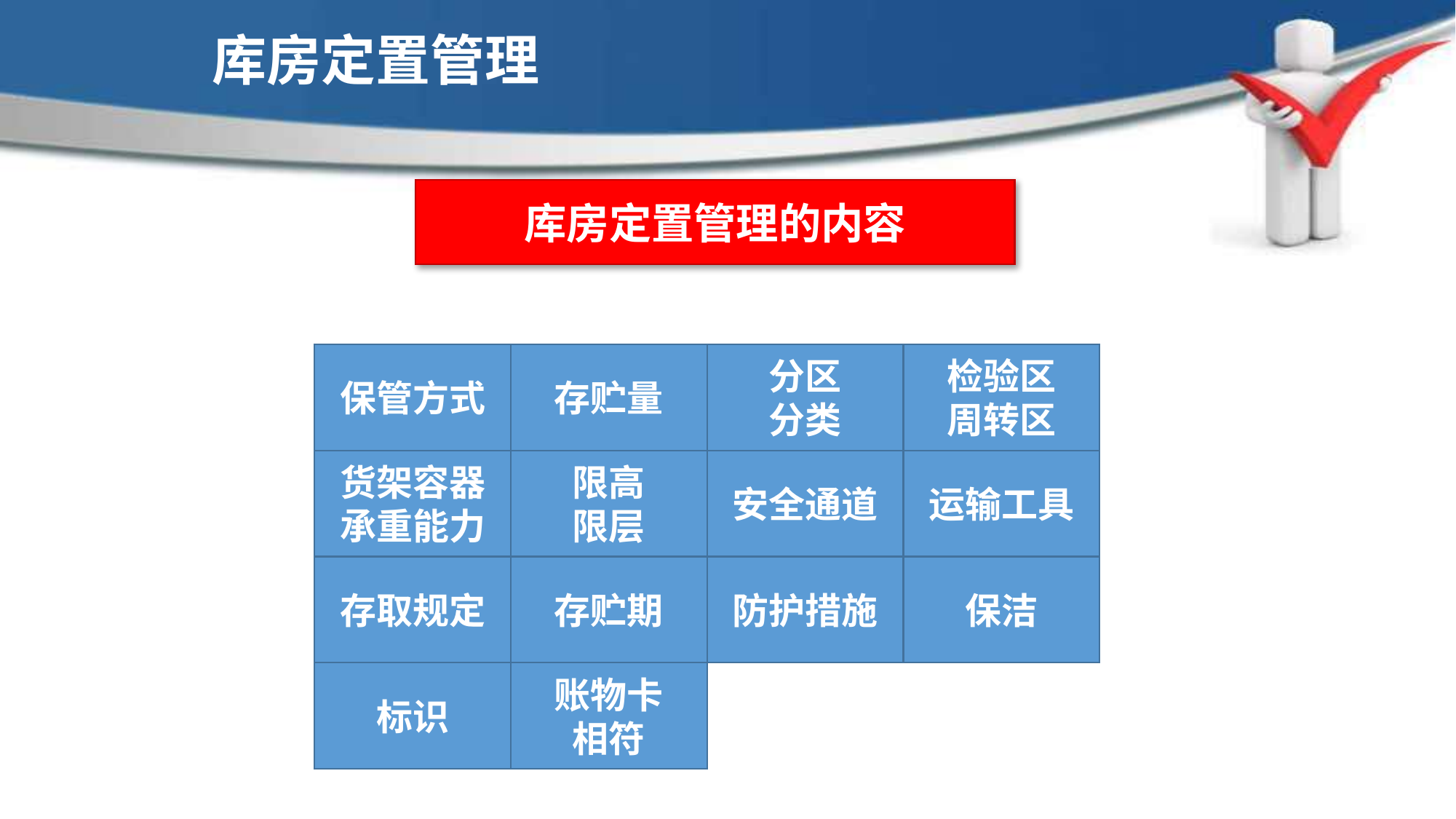

库房定置管理
库房定置管理的内容
保管方式
存贮量
分区
分类
检验区
周转区
货架容器承重能力
限高
限层
安全通道
运输工具
存取规定
存贮期
防护措施
保洁
现场6S定置管理
标识
账物卡
相符